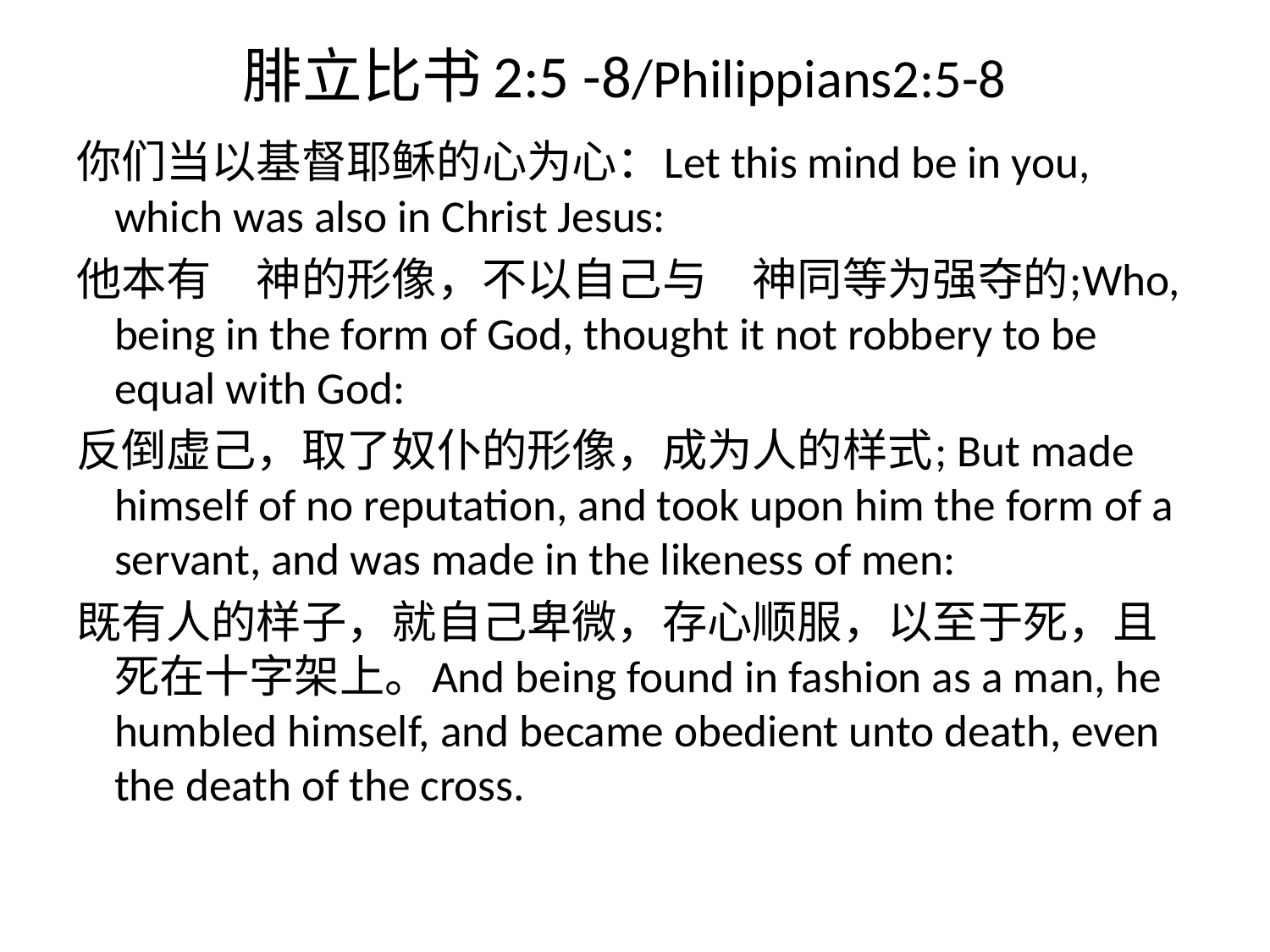

# 腓立比书2:5 -8/Philippians2:5-8
你们当以基督耶稣的心为心：Let this mind be in you, which was also in Christ Jesus:
他本有　神的形像，不以自己与　神同等为强夺的;Who, being in the form of God, thought it not robbery to be equal with God:
反倒虚己，取了奴仆的形像，成为人的样式; But made himself of no reputation, and took upon him the form of a servant, and was made in the likeness of men:
既有人的样子，就自己卑微，存心顺服，以至于死，且死在十字架上。And being found in fashion as a man, he humbled himself, and became obedient unto death, even the death of the cross.